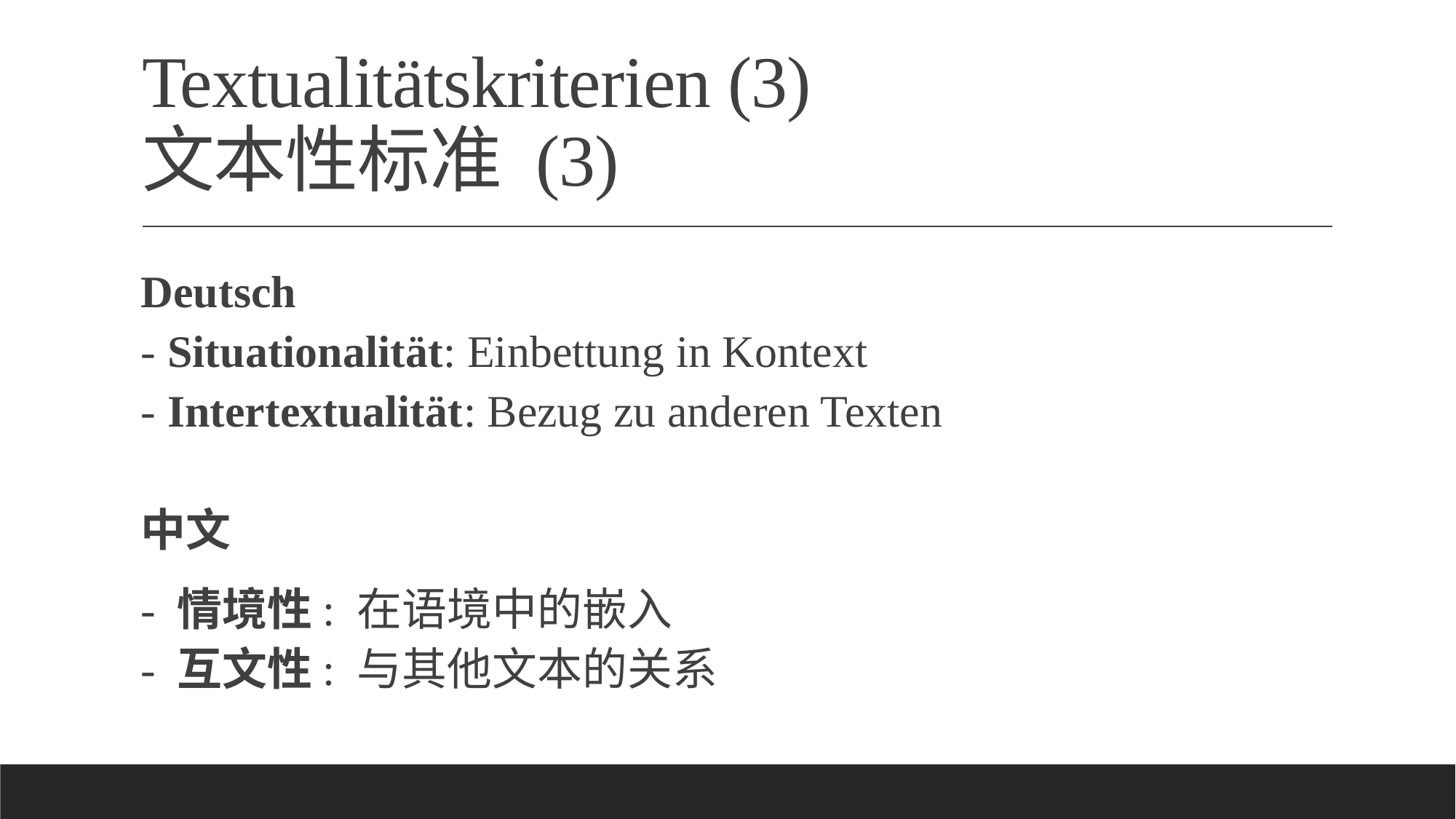

# Textualitätskriterien (3) 文本性标准 (3)
Deutsch
- Situationalität: Einbettung in Kontext
- Intertextualität: Bezug zu anderen Texten
中文
- 情境性: 在语境中的嵌入
- 互文性: 与其他文本的关系